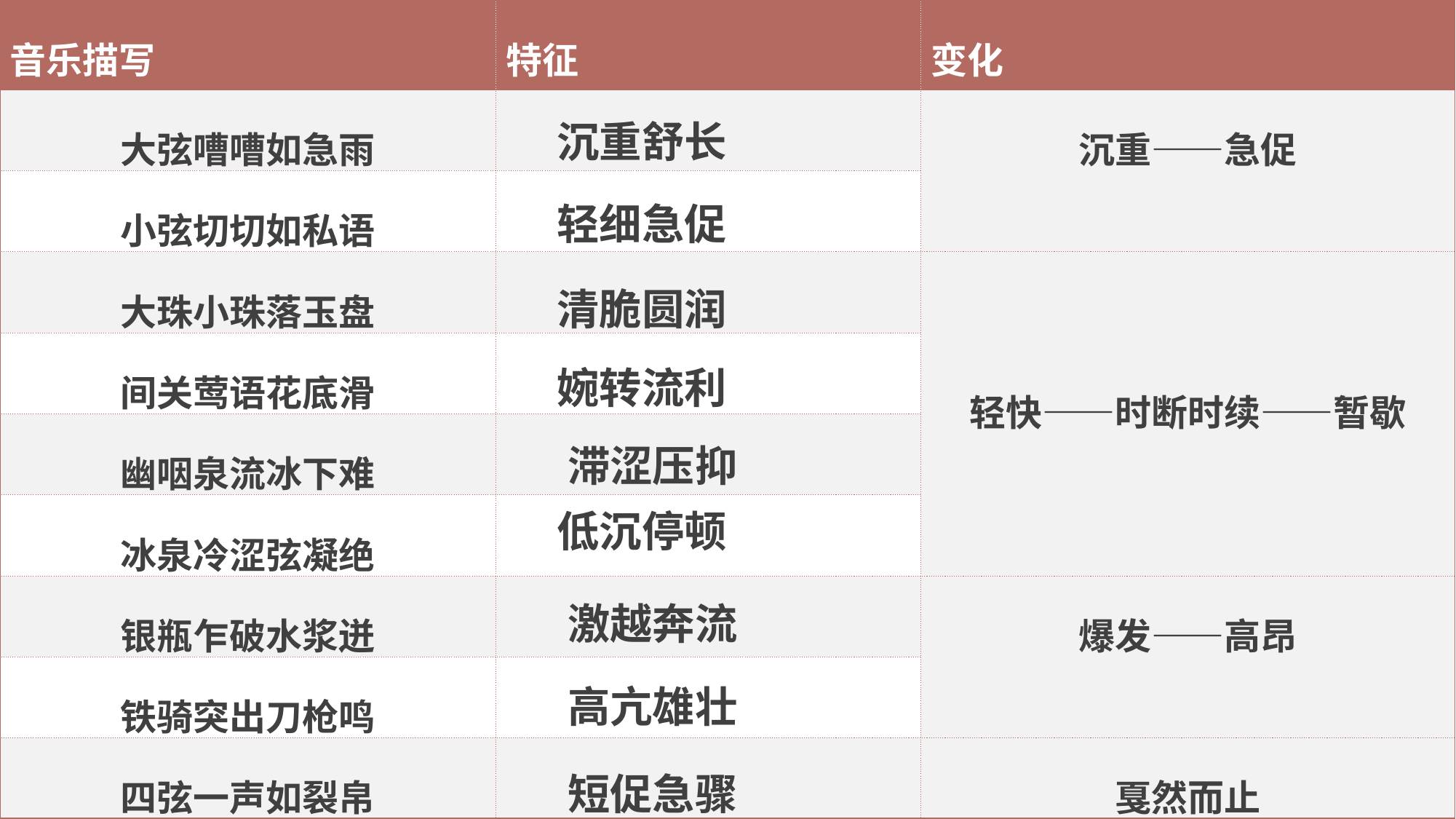

| 音乐描写 | 特征 | 变化 |
| --- | --- | --- |
| 大弦嘈嘈如急雨 |  | 沉重——急促 |
| 小弦切切如私语 |  |  |
| 大珠小珠落玉盘 |  | 轻快——时断时续——暂歇 |
| 间关莺语花底滑 |  |  |
| 幽咽泉流冰下难 |  |  |
| 冰泉冷涩弦凝绝 |  |  |
| 银瓶乍破水浆迸 |  | 爆发——高昂 |
| 铁骑突出刀枪鸣 |  |  |
| 四弦一声如裂帛 |  | 戛然而止 |
艺术特色：描摹音乐的特征
沉重舒长

轻细急促
清脆圆润
婉转流利
滞涩压抑
低沉停顿

激越奔流
高亢雄壮
短促急骤